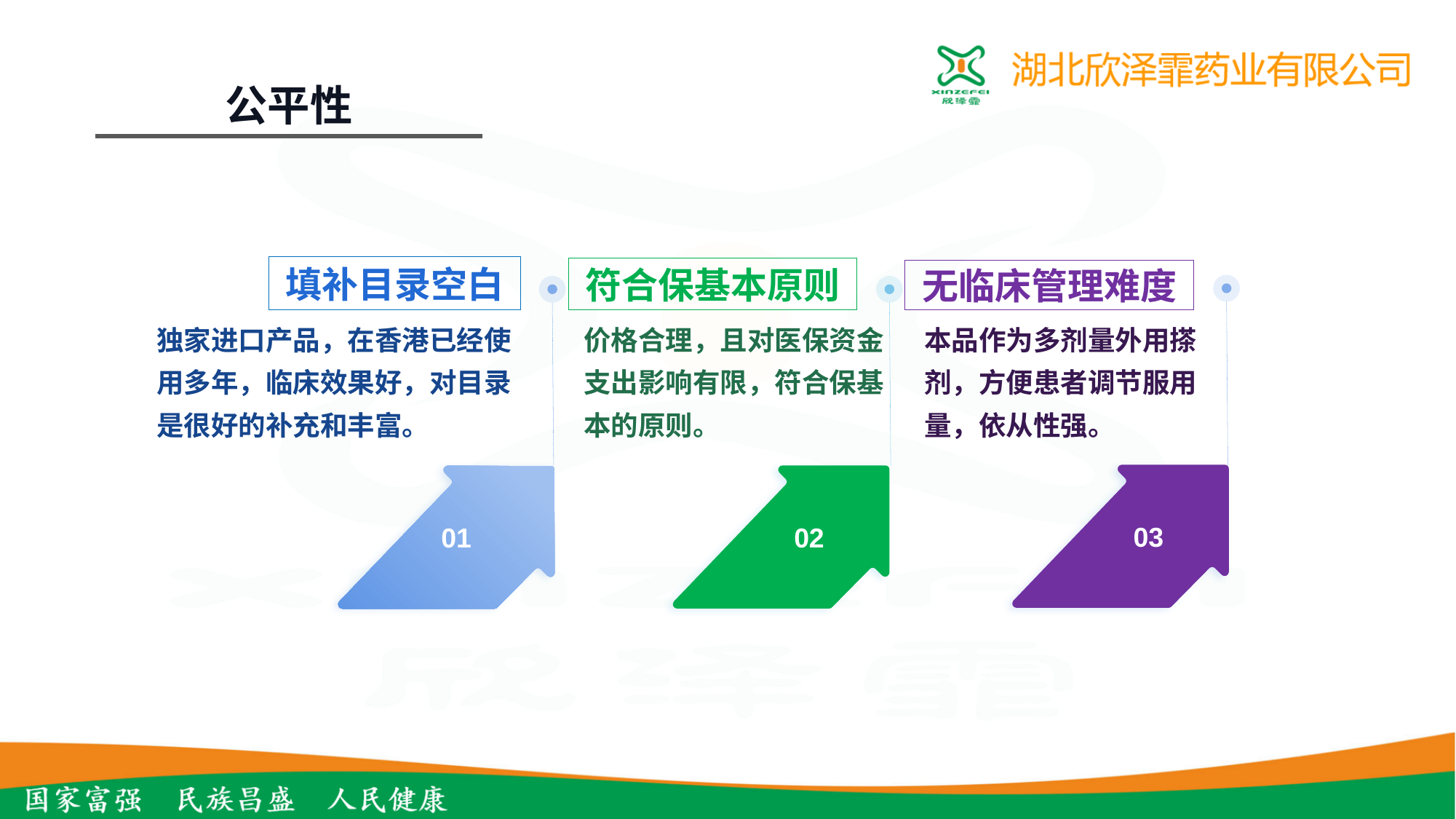

公平性
填补目录空白
符合保基本原则
无临床管理难度

独家进口产品，在香港已经使用多年，临床效果好，对目录是很好的补充和丰富。
价格合理，且对医保资金支出影响有限，符合保基本的原则。
本品作为多剂量外用搽剂，方便患者调节服用量，依从性强。
03
02
01